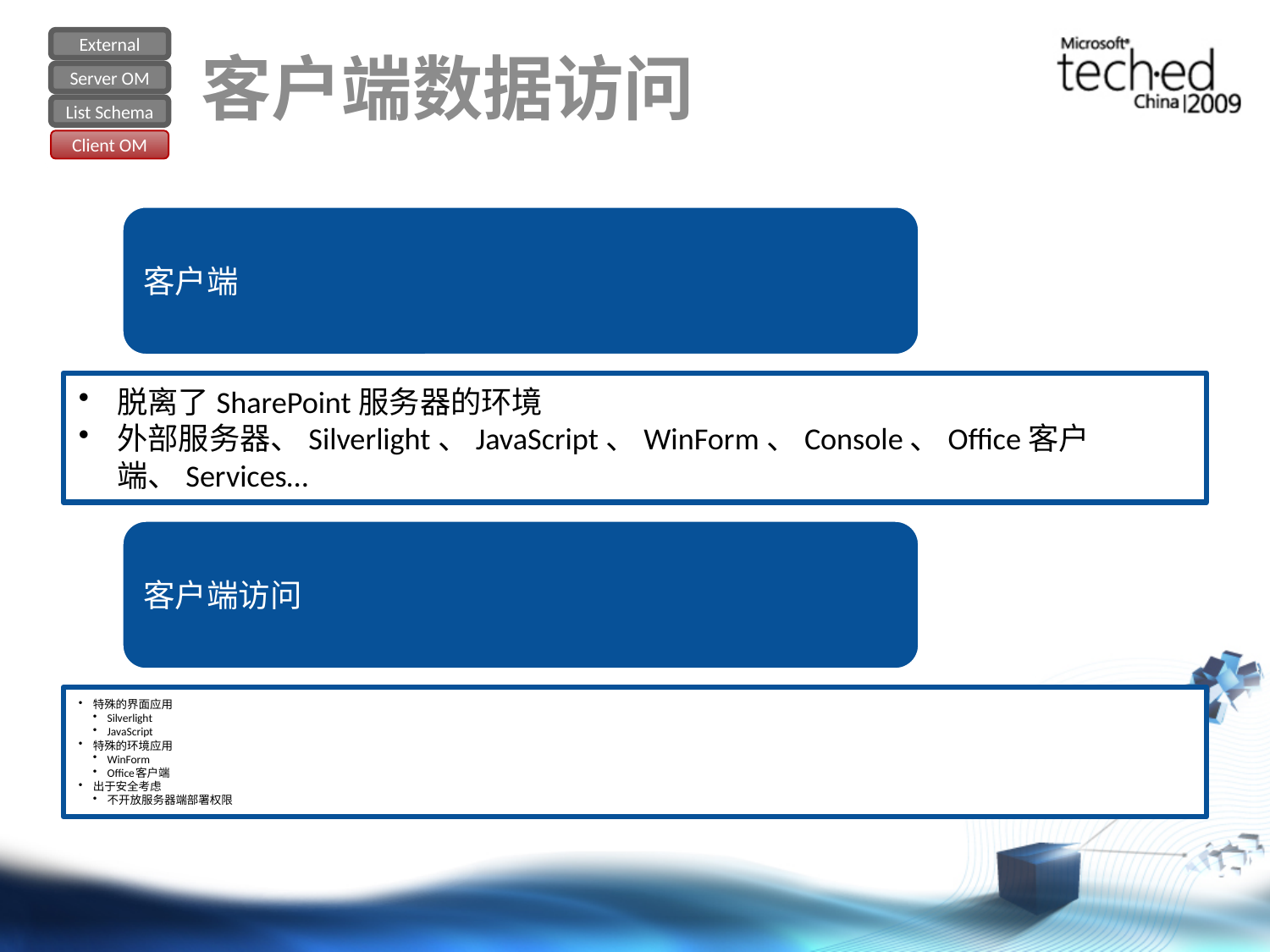

External
Server OM
List Schema
Client OM
# 客户端数据访问
客户端
客户端访问
特殊的界面应用
脱离了SharePoint服务器的环境
Silverlight
出于安全考虑
不开放服务器端部署权限
JavaScript
外部服务器、Silverlight、JavaScript、WinForm、Console、Office客户端、Services…
特殊的环境应用
WinForm
Office客户端